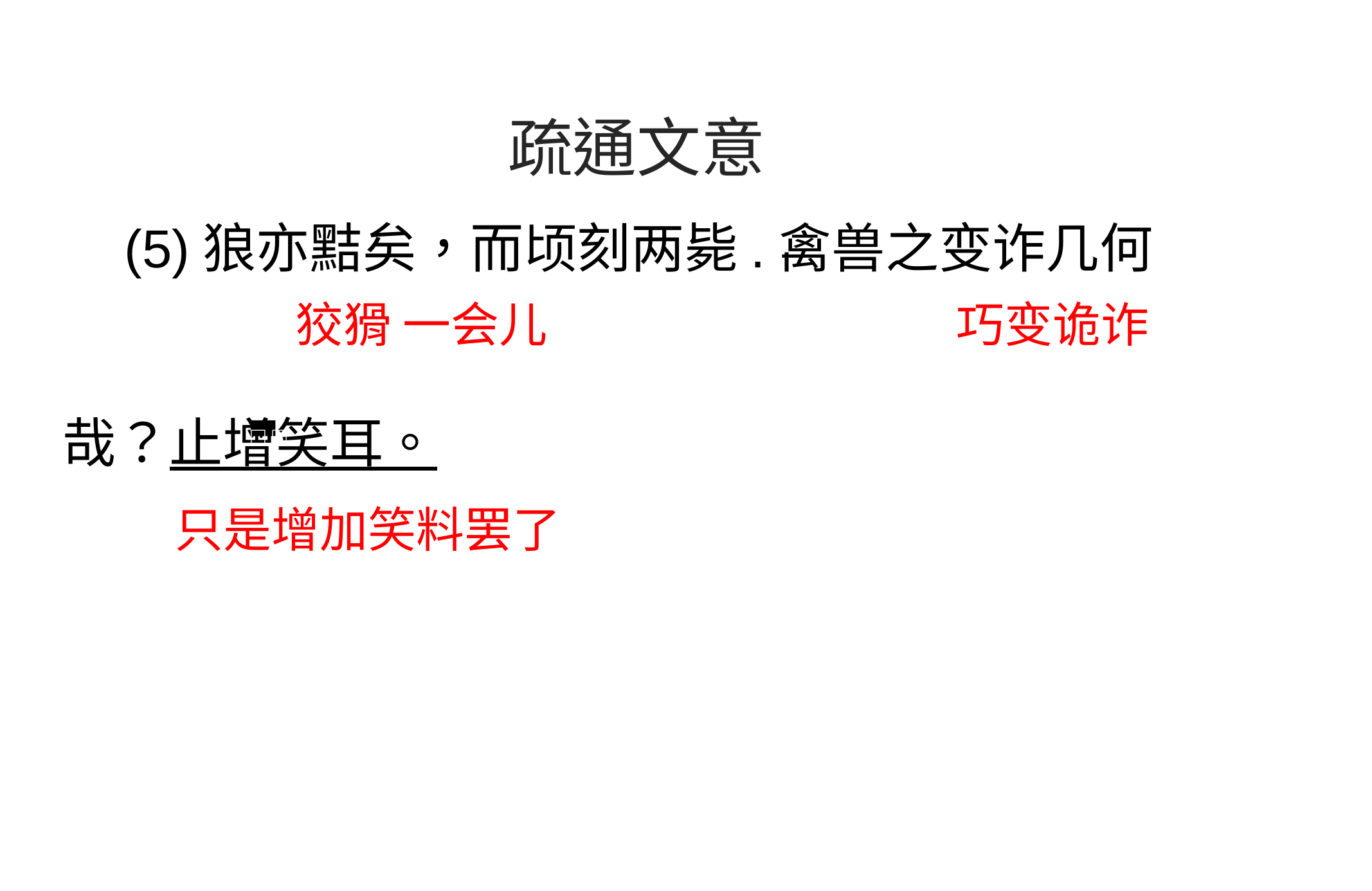

疏通文意
(5)狼亦黠矣，而顷刻两毙.禽兽之变诈几何
巧变诡诈
狡猾 一会儿
哉？止增笑耳。
□ □
只是增加笑料罢了